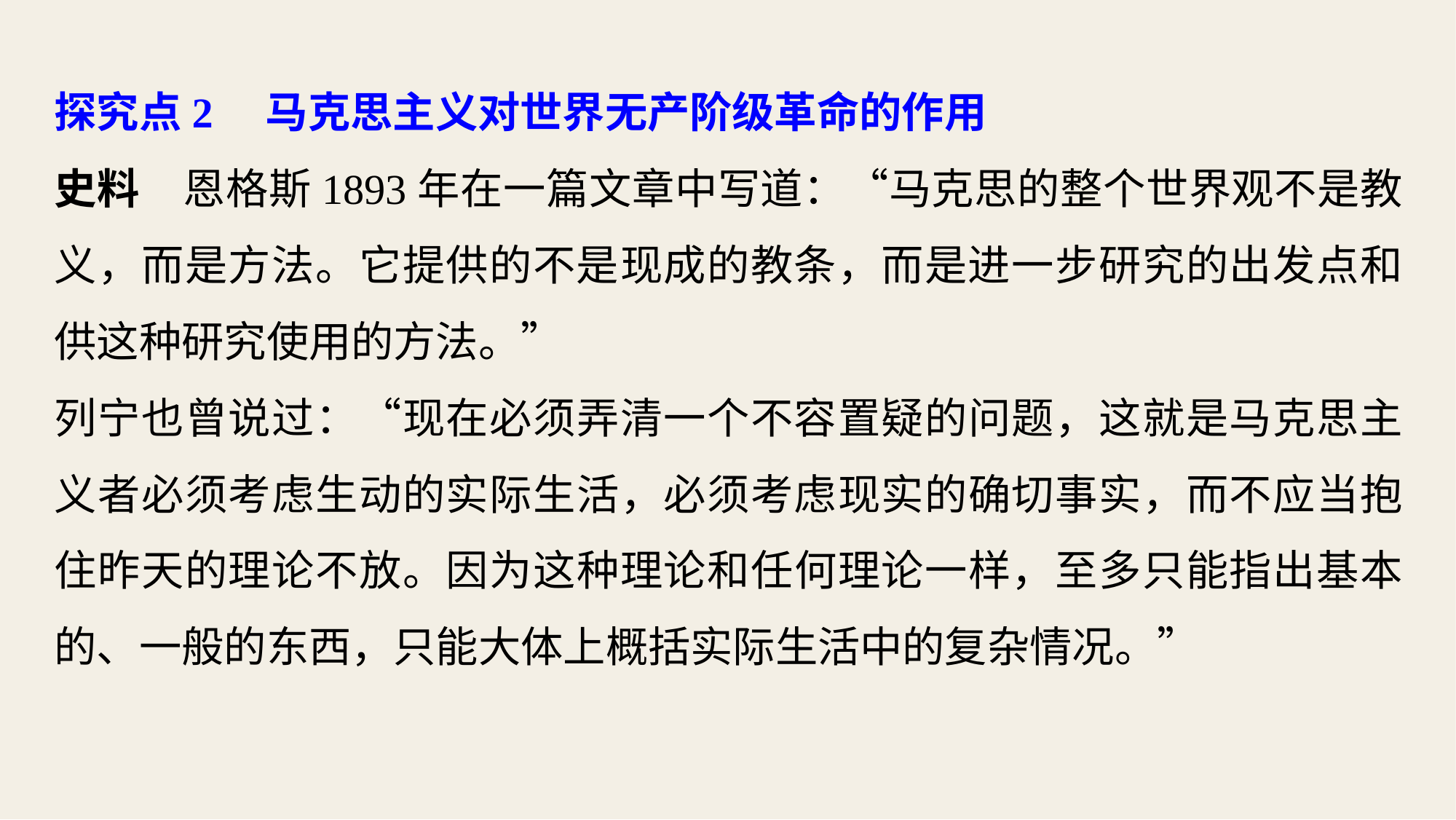

探究点2　马克思主义对世界无产阶级革命的作用
史料　恩格斯1893年在一篇文章中写道：“马克思的整个世界观不是教义，而是方法。它提供的不是现成的教条，而是进一步研究的出发点和供这种研究使用的方法。”
列宁也曾说过：“现在必须弄清一个不容置疑的问题，这就是马克思主义者必须考虑生动的实际生活，必须考虑现实的确切事实，而不应当抱住昨天的理论不放。因为这种理论和任何理论一样，至多只能指出基本的、一般的东西，只能大体上概括实际生活中的复杂情况。”